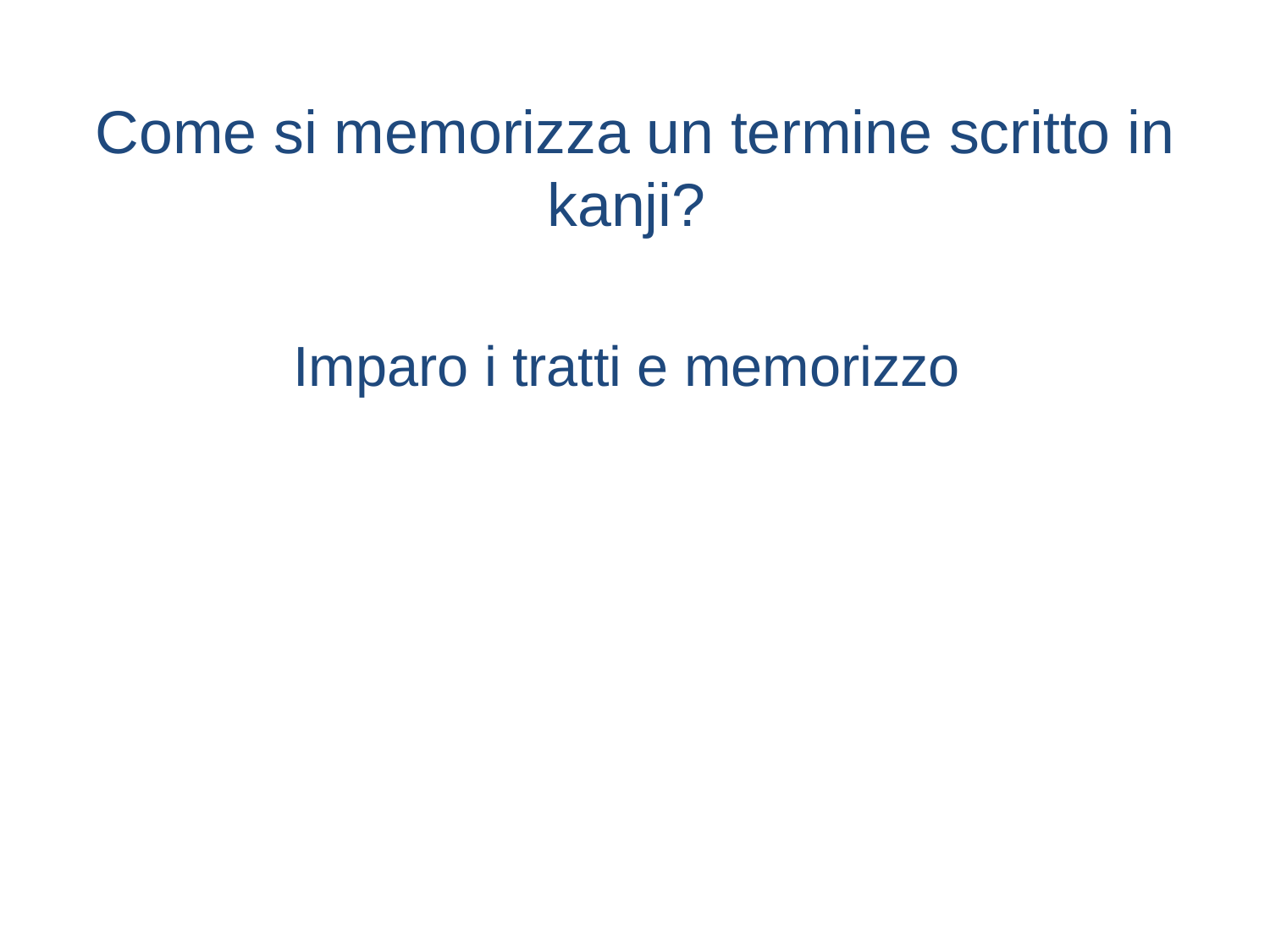

# Come si memorizza un termine scritto in kanji?
Imparo i tratti e memorizzo
盆栽
Bonsai